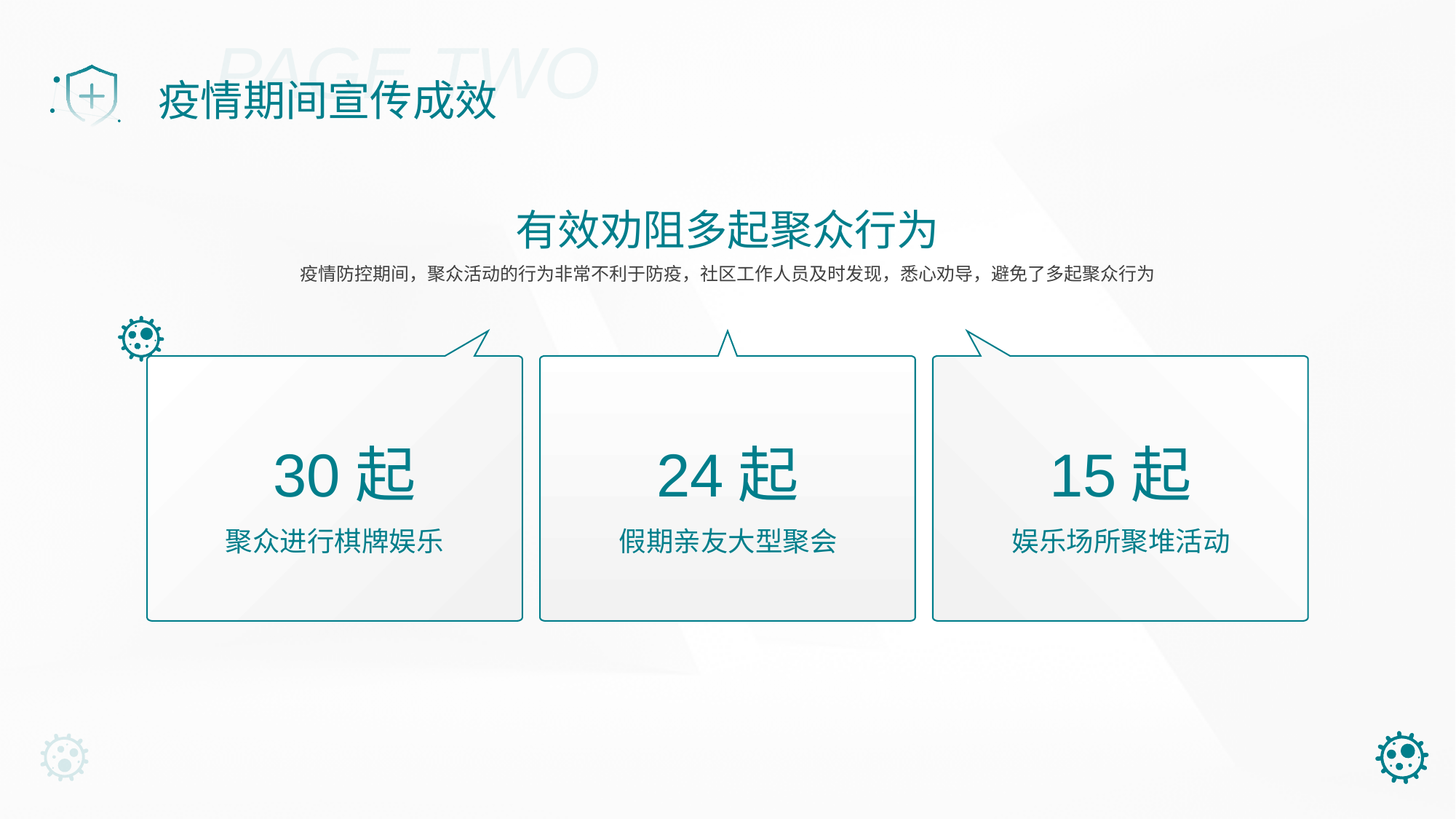

PAGE TWO

疫情期间宣传成效
有效劝阻多起聚众行为
疫情防控期间，聚众活动的行为非常不利于防疫，社区工作人员及时发现，悉心劝导，避免了多起聚众行为

30起
24起
15起
聚众进行棋牌娱乐
假期亲友大型聚会
娱乐场所聚堆活动